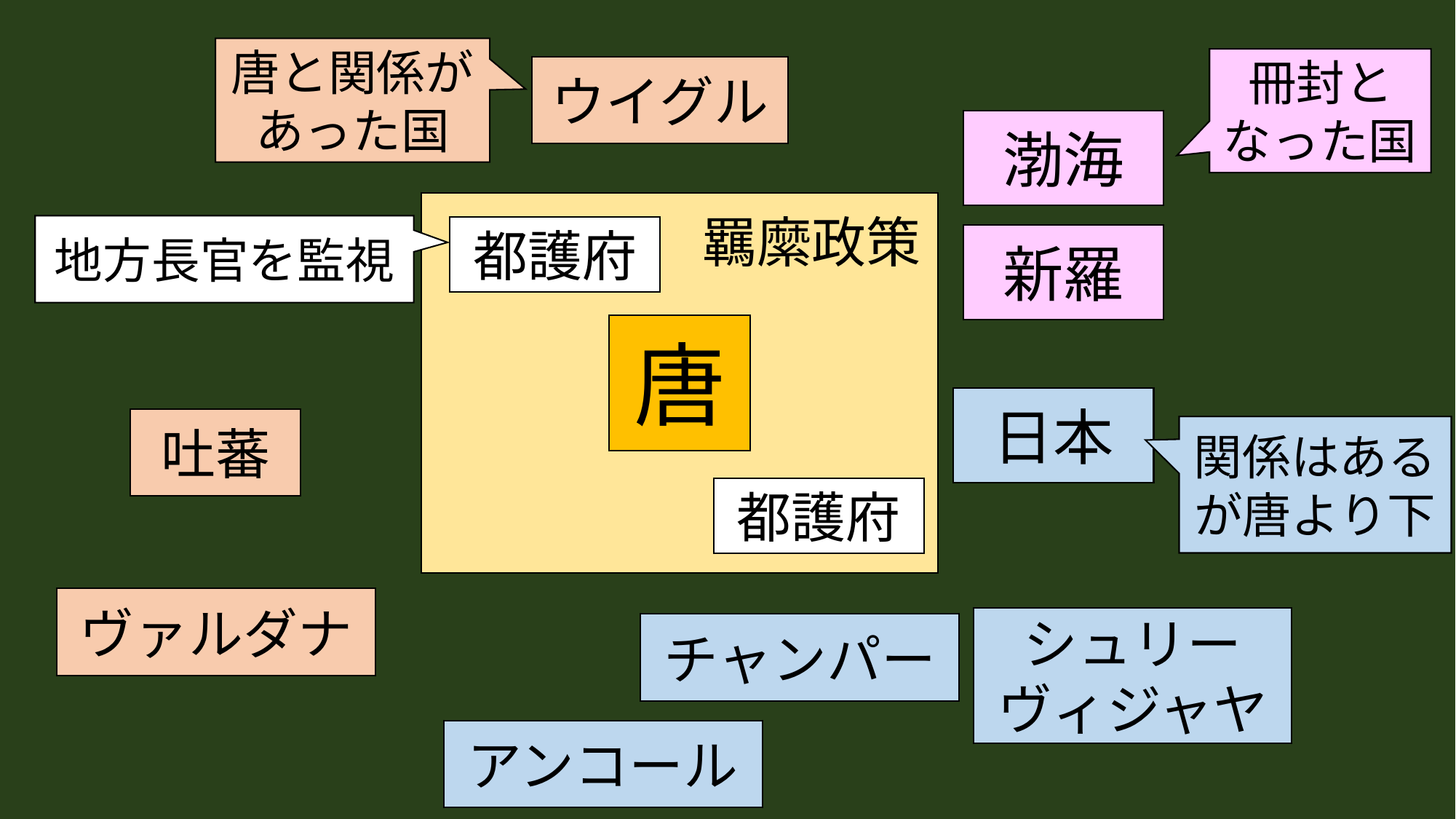

唐と関係があった国
冊封となった国
ウイグル
渤海

羈縻政策
地方長官を監視
都護府
新羅
唐
日本
吐蕃
関係はあるが唐より下
都護府
ヴァルダナ
シュリーヴィジャヤ
チャンパー
アンコール